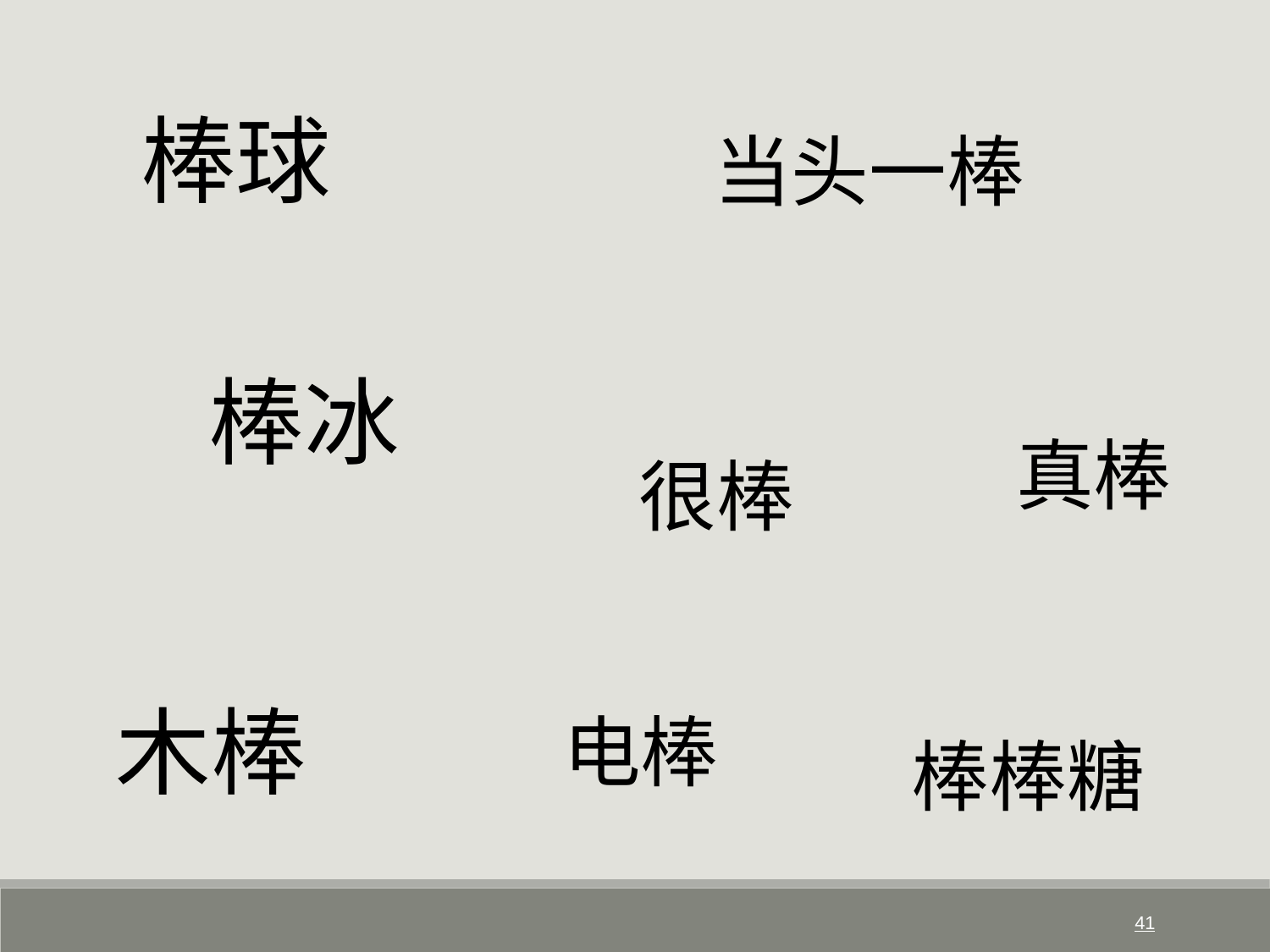

棒球
当头一棒
棒冰
真棒
很棒
木棒
电棒
棒棒糖
41